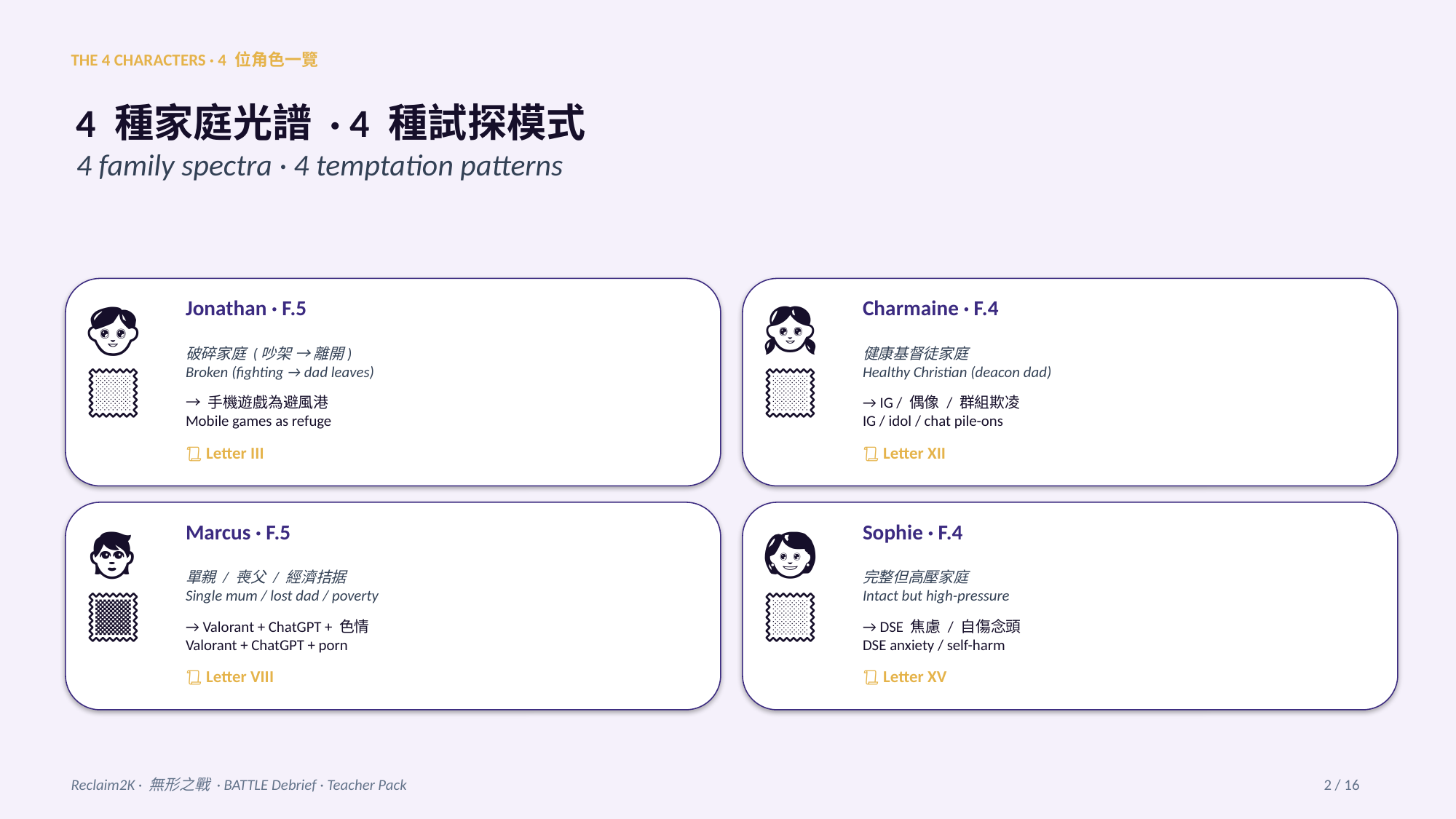

THE 4 CHARACTERS · 4 位角色一覽
4 種家庭光譜 · 4 種試探模式
4 family spectra · 4 temptation patterns

👦🏻
Jonathan · F.5
👧🏻
Charmaine · F.4
破碎家庭 (吵架 → 離開)
Broken (fighting → dad leaves)
健康基督徒家庭
Healthy Christian (deacon dad)
→ 手機遊戲為避風港
Mobile games as refuge
→ IG / 偶像 / 群組欺凌
IG / idol / chat pile-ons
📜 Letter III
📜 Letter XII

🧑🏽
Marcus · F.5
👩🏻
Sophie · F.4
單親 / 喪父 / 經濟拮据
Single mum / lost dad / poverty
完整但高壓家庭
Intact but high-pressure
→ Valorant + ChatGPT + 色情
Valorant + ChatGPT + porn
→ DSE 焦慮 / 自傷念頭
DSE anxiety / self-harm
📜 Letter VIII
📜 Letter XV
Reclaim2K · 無形之戰 · BATTLE Debrief · Teacher Pack
2 / 16